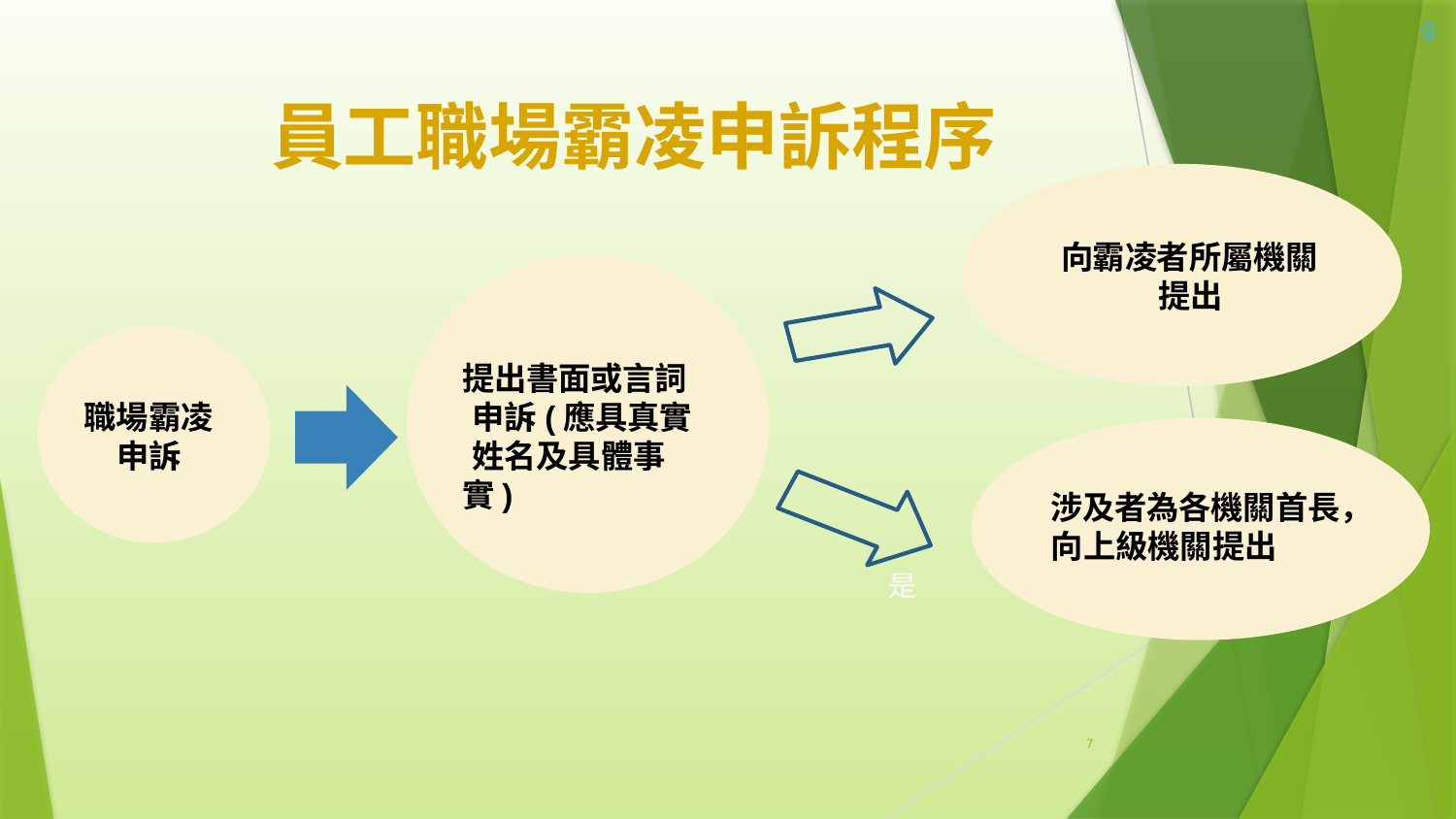

9
員工職場霸凌申訴程序

向霸凌者所屬機關
提出

提出書面或言詞
申訴(應具真實
姓名及具體事實)

職場霸凌
申訴

涉及者為各機關首長，
向上級機關提出
是
7